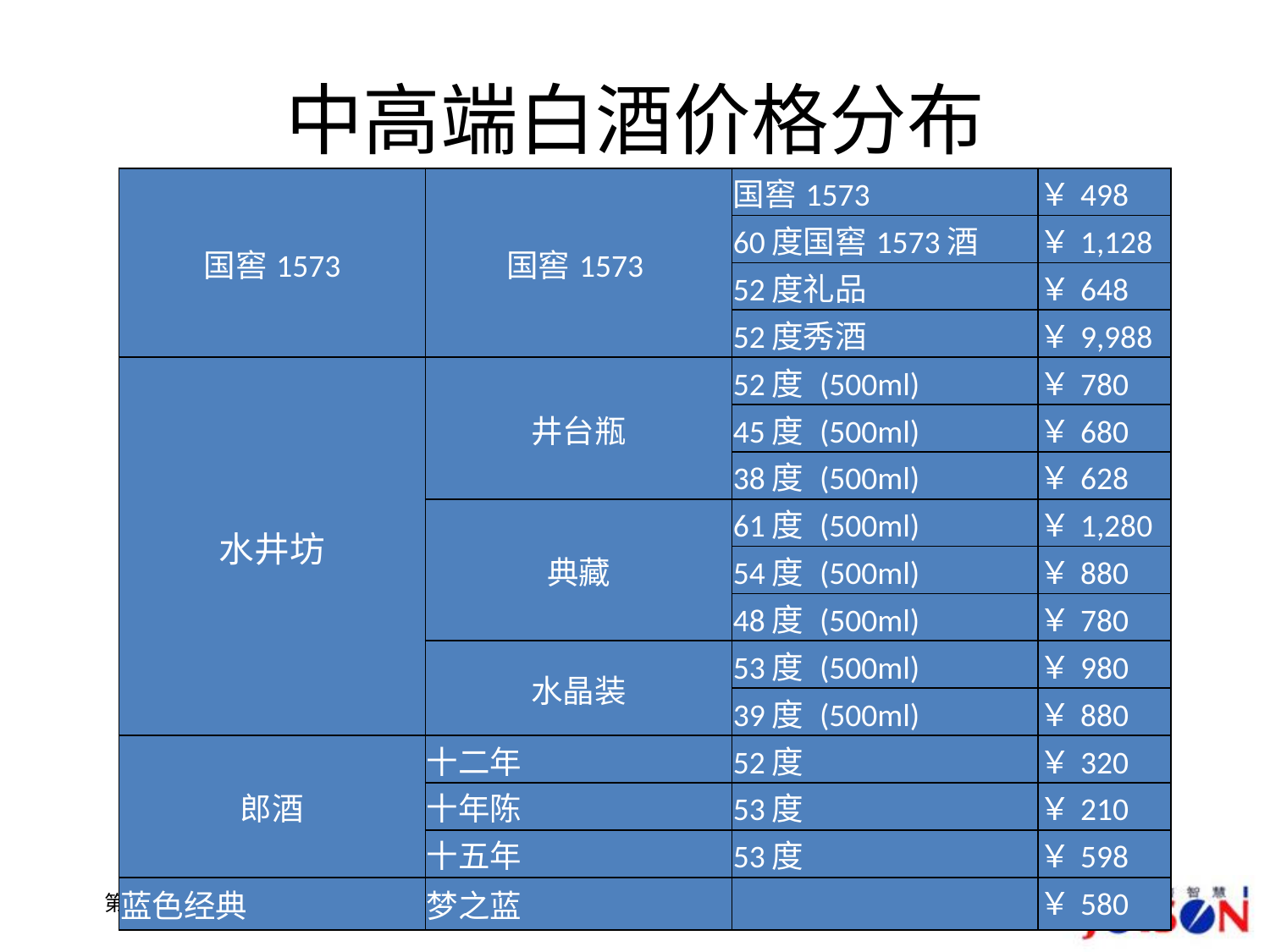

# 中高端白酒价格分布
| 国窖1573 | 国窖1573 | 国窖1573 | ￥498 |
| --- | --- | --- | --- |
|  |  | 60度国窖1573酒 | ￥1,128 |
|  |  | 52度礼品 | ￥648 |
|  |  | 52度秀酒 | ￥9,988 |
| 水井坊 | 井台瓶 | 52度 (500ml) | ￥780 |
|  |  | 45度 (500ml) | ￥680 |
|  |  | 38度 (500ml) | ￥628 |
|  | 典藏 | 61度 (500ml) | ￥1,280 |
|  |  | 54度 (500ml) | ￥880 |
|  |  | 48度 (500ml) | ￥780 |
|  | 水晶装 | 53度 (500ml) | ￥980 |
|  |  | 39度 (500ml) | ￥880 |
| 郎酒 | 十二年 | 52度 | ￥320 |
|  | 十年陈 | 53度 | ￥210 |
|  | 十五年 | 53度 | ￥598 |
| 蓝色经典 | 梦之蓝 |  | ￥580 |